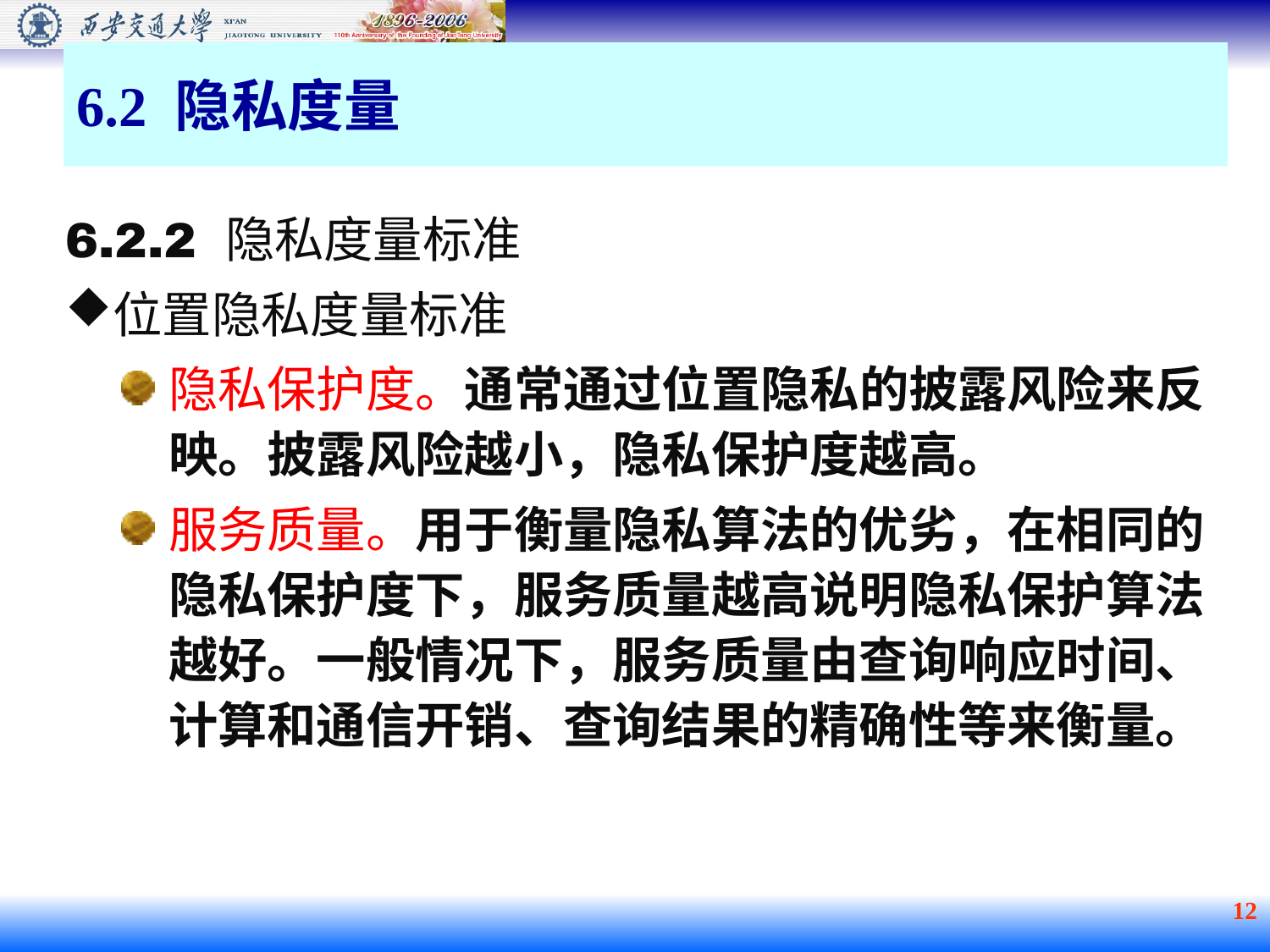

6.2 隐私度量
6.2.2 隐私度量标准
位置隐私度量标准
隐私保护度。通常通过位置隐私的披露风险来反映。披露风险越小，隐私保护度越高。
服务质量。用于衡量隐私算法的优劣，在相同的隐私保护度下，服务质量越高说明隐私保护算法越好。一般情况下，服务质量由查询响应时间、计算和通信开销、查询结果的精确性等来衡量。
 12